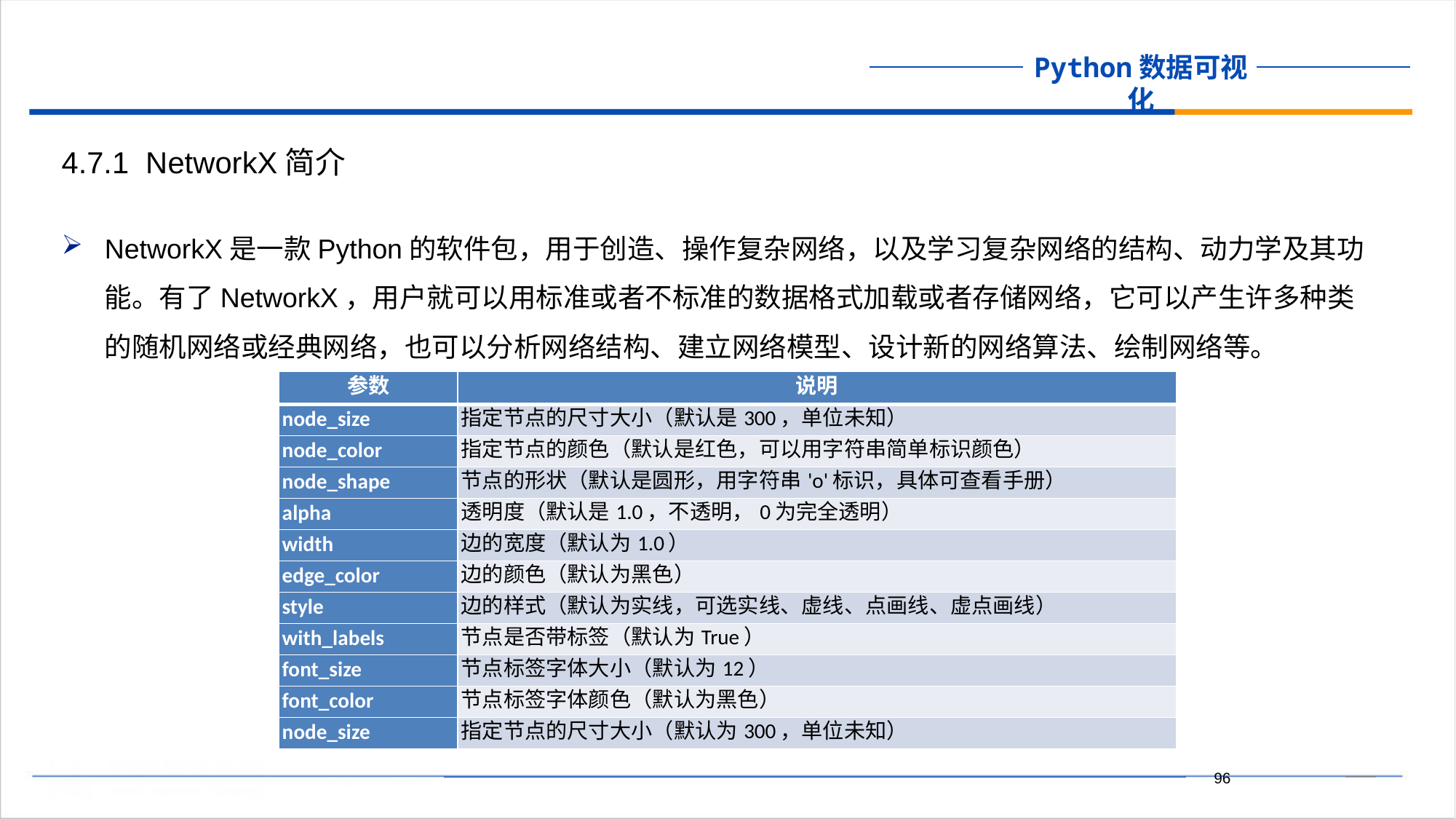

4.7.1  NetworkX简介
NetworkX是一款Python的软件包，用于创造、操作复杂网络，以及学习复杂网络的结构、动力学及其功能。有了NetworkX，用户就可以用标准或者不标准的数据格式加载或者存储网络，它可以产生许多种类的随机网络或经典网络，也可以分析网络结构、建立网络模型、设计新的网络算法、绘制网络等。

| 参数 | 说明 |
| --- | --- |
| node\_size | 指定节点的尺寸大小（默认是300，单位未知） |
| node\_color | 指定节点的颜色（默认是红色，可以用字符串简单标识颜色） |
| node\_shape | 节点的形状（默认是圆形，用字符串'o'标识，具体可查看手册） |
| alpha | 透明度（默认是1.0，不透明，0为完全透明） |
| width | 边的宽度（默认为1.0） |
| edge\_color | 边的颜色（默认为黑色） |
| style | 边的样式（默认为实线，可选实线、虚线、点画线、虚点画线） |
| with\_labels | 节点是否带标签（默认为True） |
| font\_size | 节点标签字体大小（默认为12） |
| font\_color | 节点标签字体颜色（默认为黑色） |
| node\_size | 指定节点的尺寸大小（默认为300，单位未知） |